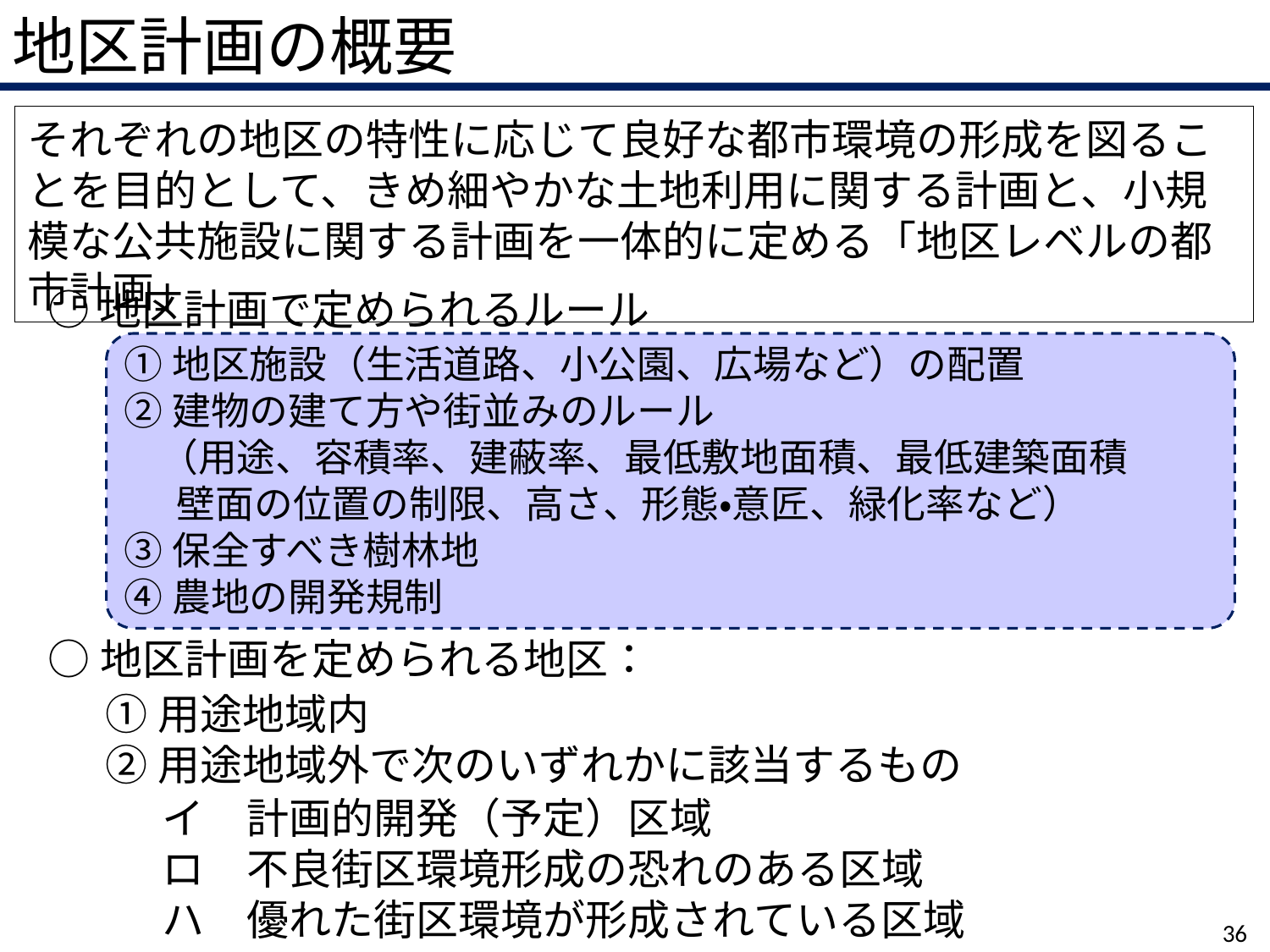

地区計画の概要

それぞれの地区の特性に応じて良好な都市環境の形成を図ることを目的として、きめ細やかな土地利用に関する計画と、小規模な公共施設に関する計画を一体的に定める「地区レベルの都市計画」
○地区計画で定められるルール

①地区施設（生活道路、小公園、広場など）の配置
②建物の建て方や街並みのルール
   （用途、容積率、建蔽率、最低敷地面積、最低建築面積
     壁面の位置の制限、高さ、形態・意匠、緑化率など）
③保全すべき樹林地
④農地の開発規制
○地区計画を定められる地区：
①用途地域内
②用途地域外で次のいずれかに該当するもの
イ　計画的開発（予定）区域
ロ　不良街区環境形成の恐れのある区域
ハ　優れた街区環境が形成されている区域
36